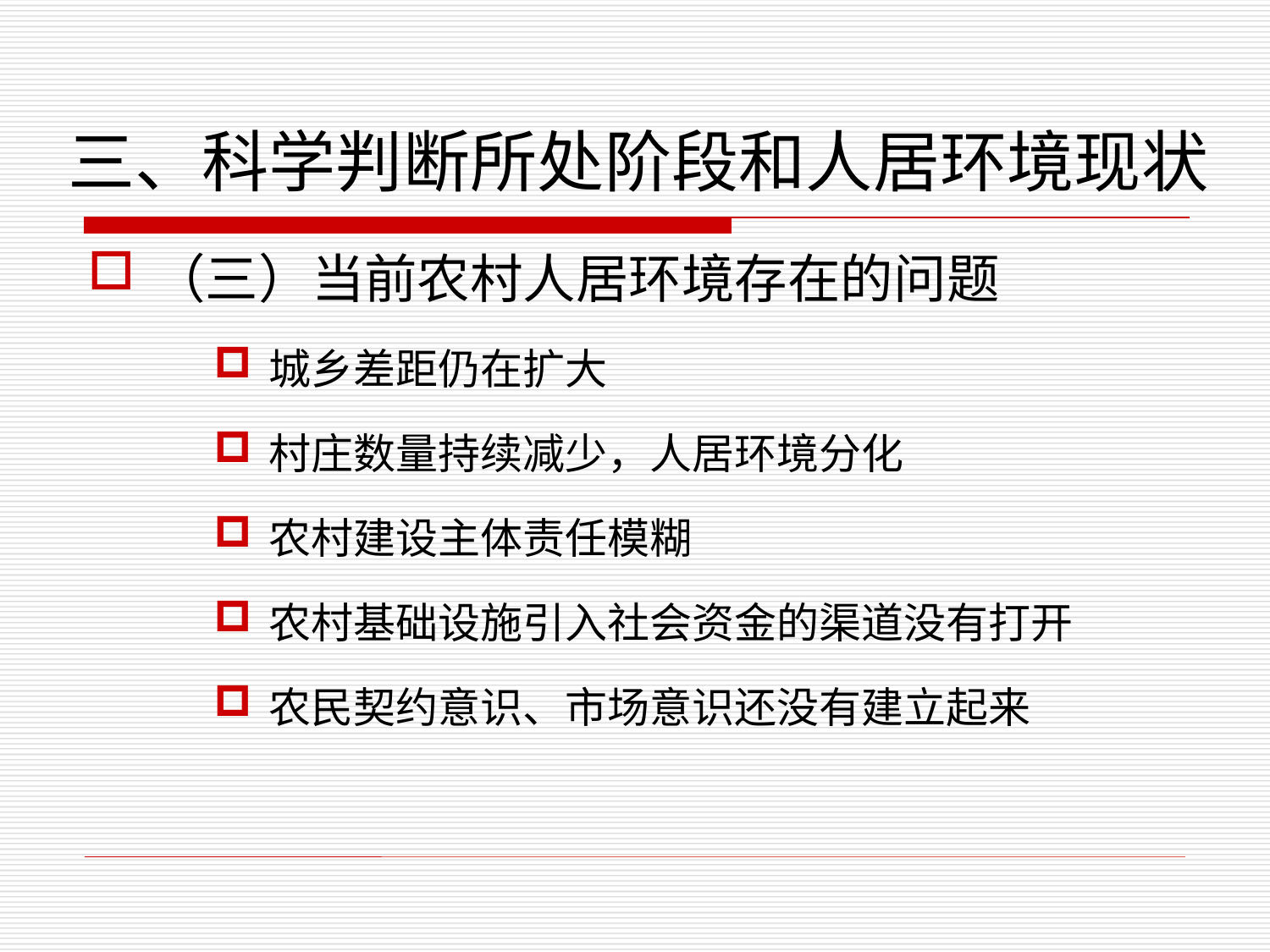

三、科学判断所处阶段和人居环境现状
（三）当前农村人居环境存在的问题
城乡差距仍在扩大
村庄数量持续减少，人居环境分化
农村建设主体责任模糊
农村基础设施引入社会资金的渠道没有打开
农民契约意识、市场意识还没有建立起来